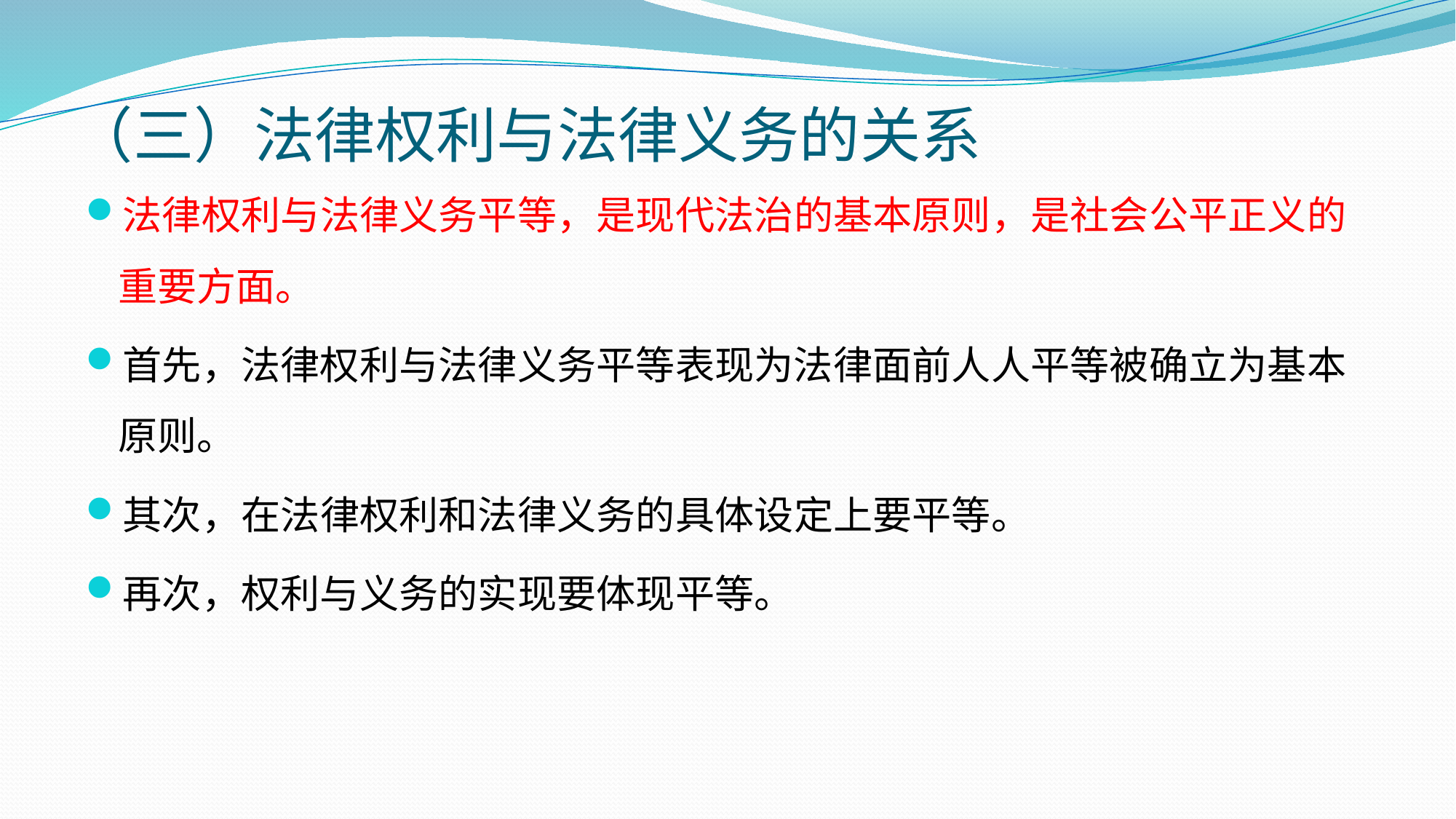

# （三）法律权利与法律义务的关系
法律权利与法律义务平等，是现代法治的基本原则，是社会公平正义的重要方面。
首先，法律权利与法律义务平等表现为法律面前人人平等被确立为基本原则。
其次，在法律权利和法律义务的具体设定上要平等。
再次，权利与义务的实现要体现平等。